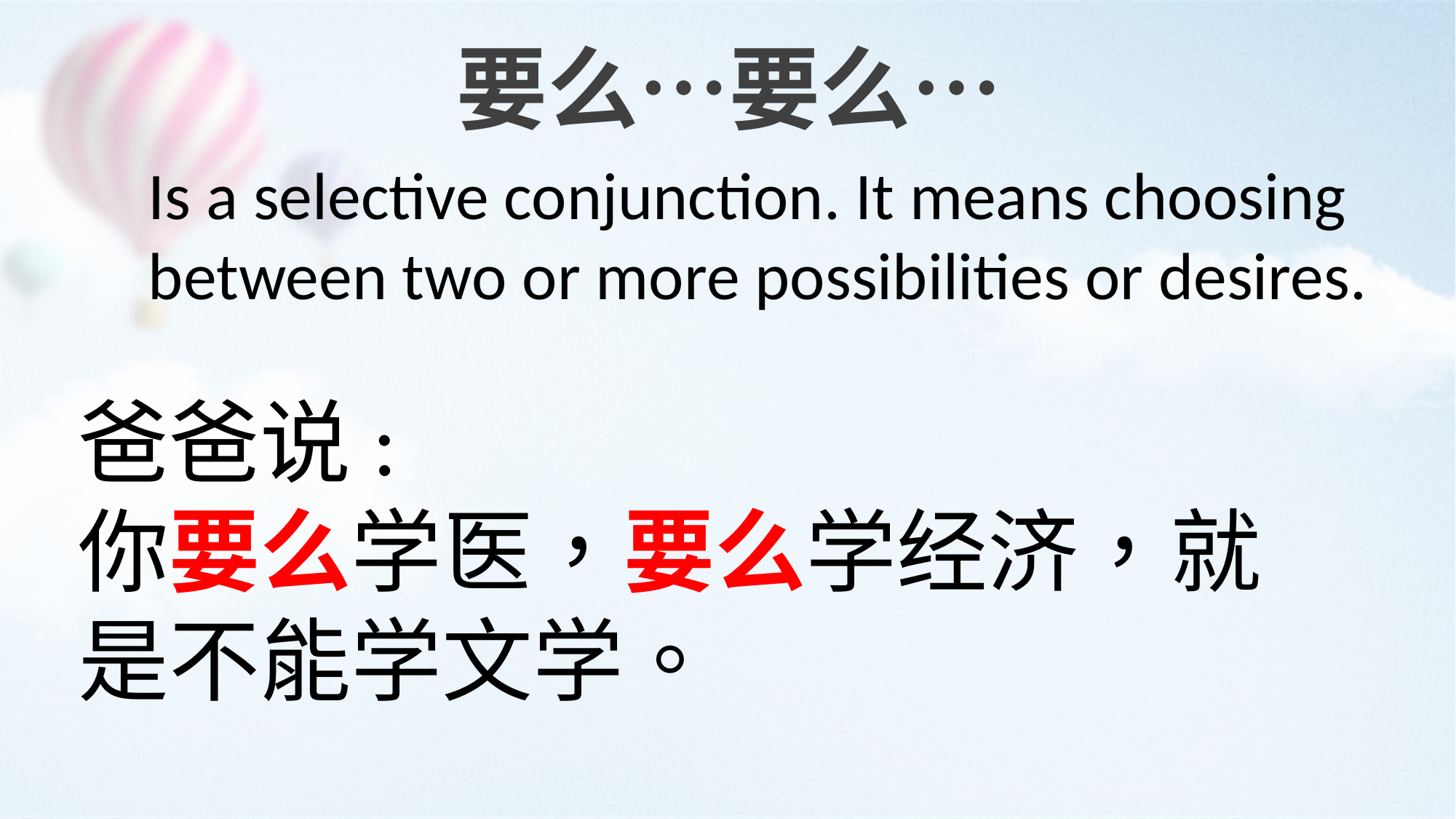

要么…要么…
Is a selective conjunction. It means choosing between two or more possibilities or desires.
爸爸说:
你要么学医，要么学经济，就是不能学文学。